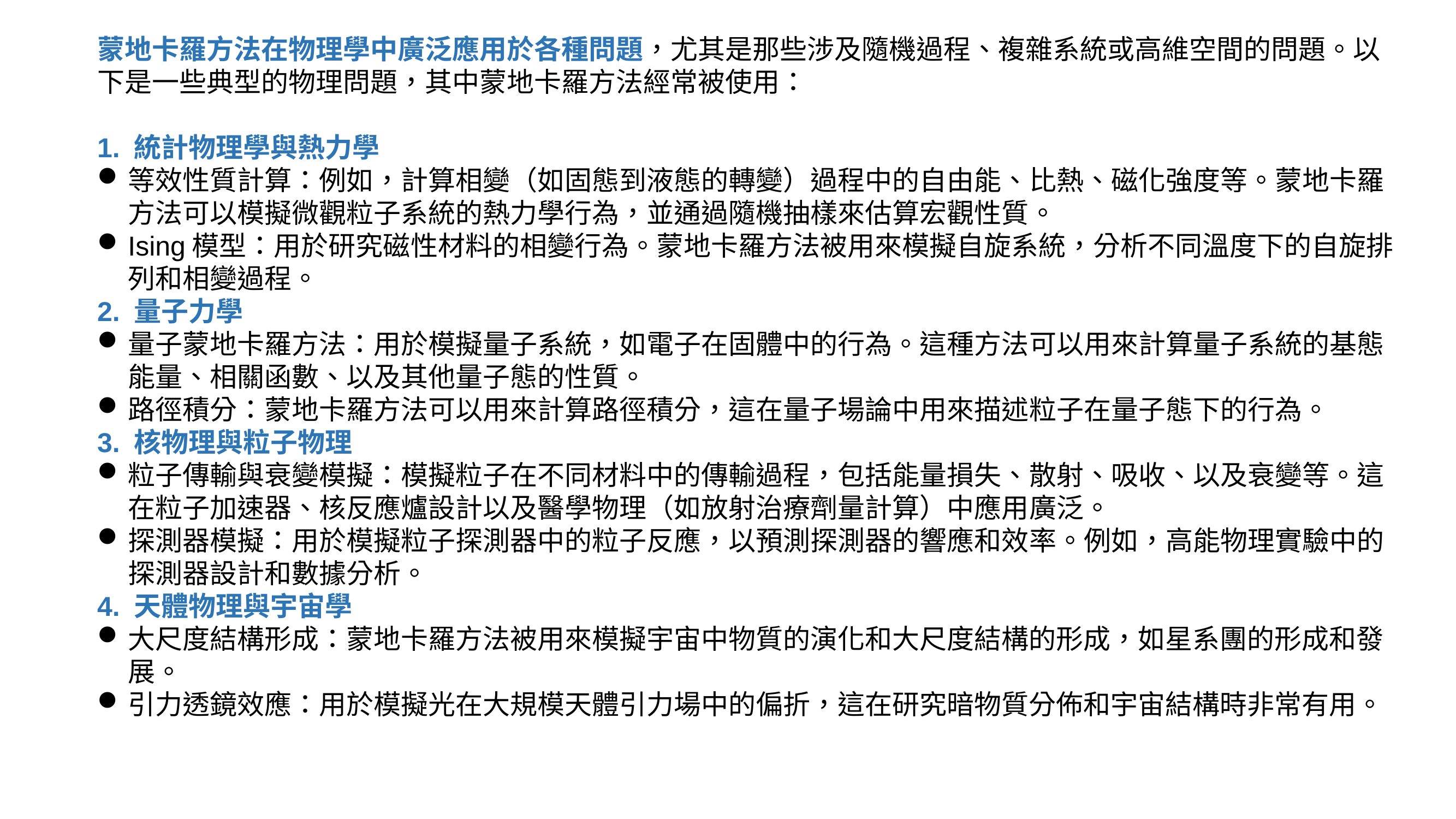

蒙地卡羅方法在物理學中廣泛應用於各種問題，尤其是那些涉及隨機過程、複雜系統或高維空間的問題。以下是一些典型的物理問題，其中蒙地卡羅方法經常被使用：

1. 統計物理學與熱力學
等效性質計算：例如，計算相變（如固態到液態的轉變）過程中的自由能、比熱、磁化強度等。蒙地卡羅方法可以模擬微觀粒子系統的熱力學行為，並通過隨機抽樣來估算宏觀性質。
Ising模型：用於研究磁性材料的相變行為。蒙地卡羅方法被用來模擬自旋系統，分析不同溫度下的自旋排列和相變過程。
2. 量子力學
量子蒙地卡羅方法：用於模擬量子系統，如電子在固體中的行為。這種方法可以用來計算量子系統的基態能量、相關函數、以及其他量子態的性質。
路徑積分：蒙地卡羅方法可以用來計算路徑積分，這在量子場論中用來描述粒子在量子態下的行為。
3. 核物理與粒子物理
粒子傳輸與衰變模擬：模擬粒子在不同材料中的傳輸過程，包括能量損失、散射、吸收、以及衰變等。這在粒子加速器、核反應爐設計以及醫學物理（如放射治療劑量計算）中應用廣泛。
探測器模擬：用於模擬粒子探測器中的粒子反應，以預測探測器的響應和效率。例如，高能物理實驗中的探測器設計和數據分析。
4. 天體物理與宇宙學
大尺度結構形成：蒙地卡羅方法被用來模擬宇宙中物質的演化和大尺度結構的形成，如星系團的形成和發展。
引力透鏡效應：用於模擬光在大規模天體引力場中的偏折，這在研究暗物質分佈和宇宙結構時非常有用。